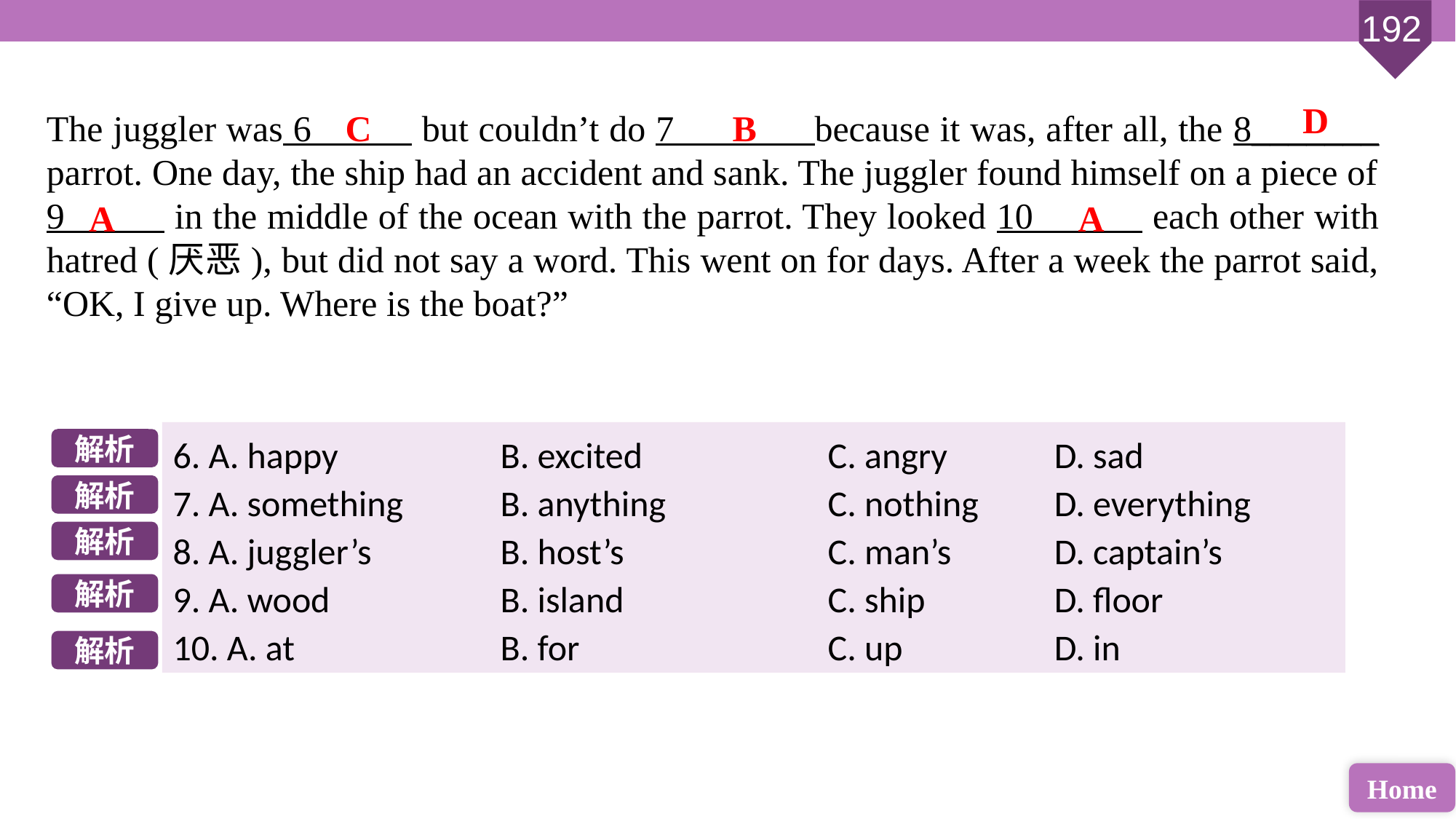

D
The juggler was 6           but couldn’t do 7              because it was, after all, the 8_______ parrot. One day, the ship had an accident and sank. The juggler found himself on a piece of 9           in the middle of the ocean with the parrot. They looked 10            each other with hatred (厌恶), but did not say a word. This went on for days. After a week the parrot said, “OK, I give up. Where is the boat?”
C
B
A
A
6. A. happy 		B. excited 		C. angry	 D. sad
7. A. something	B. anything 		C. nothing 	 D. everything
8. A. juggler’s		B. host’s 		C. man’s	 D. captain’s
9. A. wood 		B. island 		C. ship 		 D. floor
10. A. at 		B. for 			C. up 		 D. in
解析
解析
解析
解析
解析